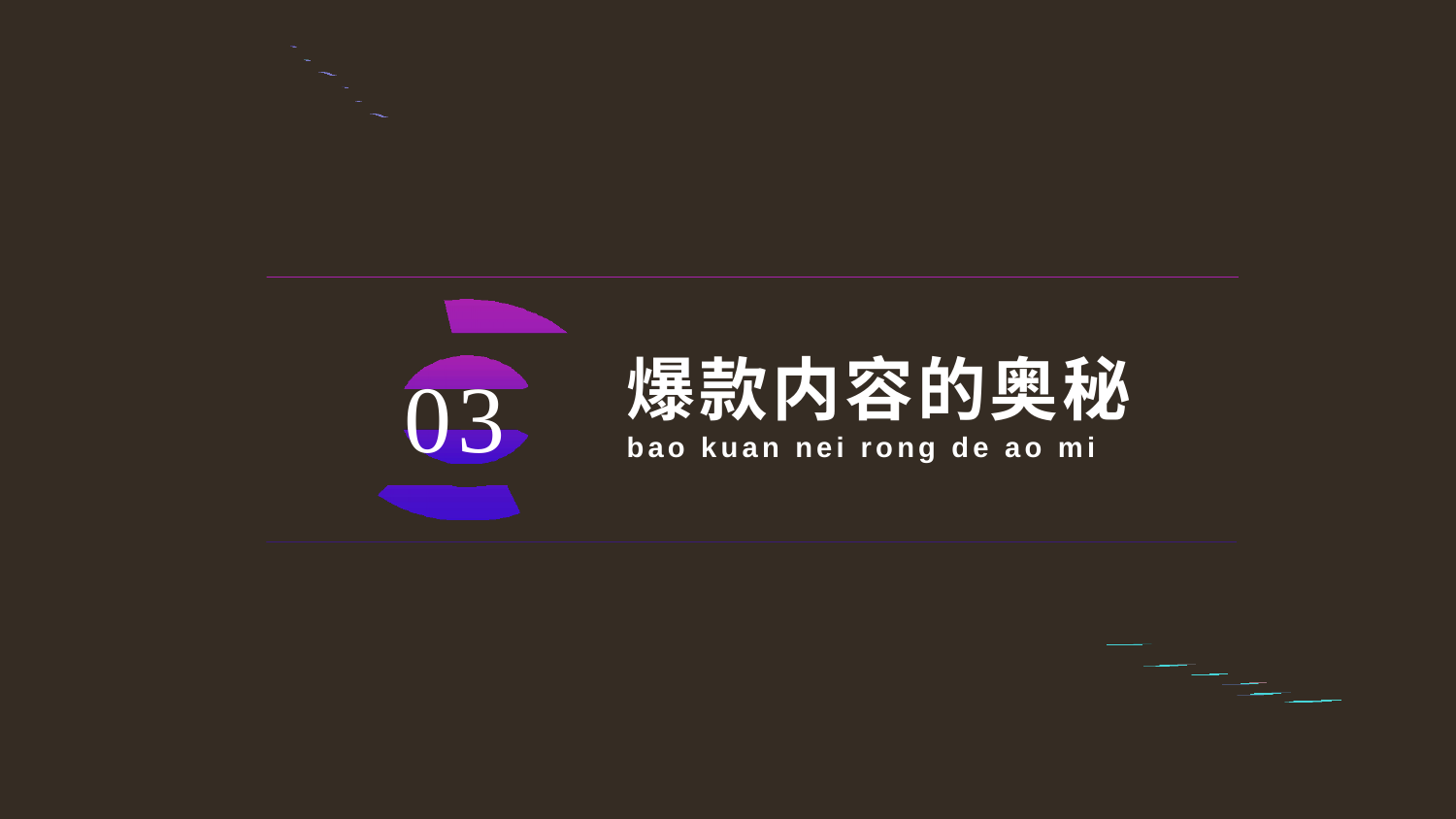

# 爆款内容的奥秘 bao kuan nei rong de ao mi

03